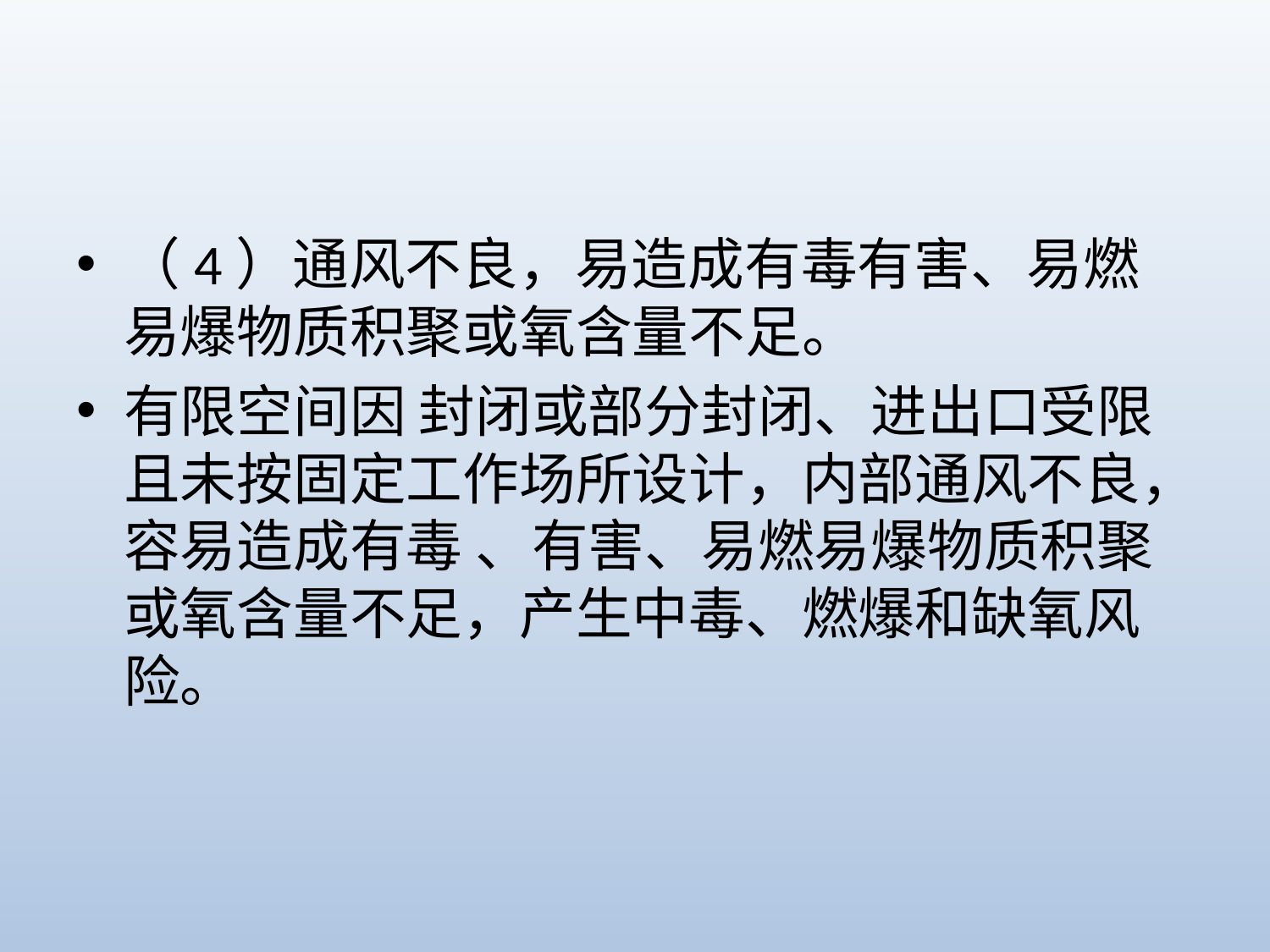

#
（4）通风不良，易造成有毒有害、易燃易爆物质积聚或氧含量不足。
有限空间因 封闭或部分封闭、进出口受限且未按固定工作场所设计，内部通风不良，容易造成有毒 、有害、易燃易爆物质积聚或氧含量不足，产生中毒、燃爆和缺氧风险。